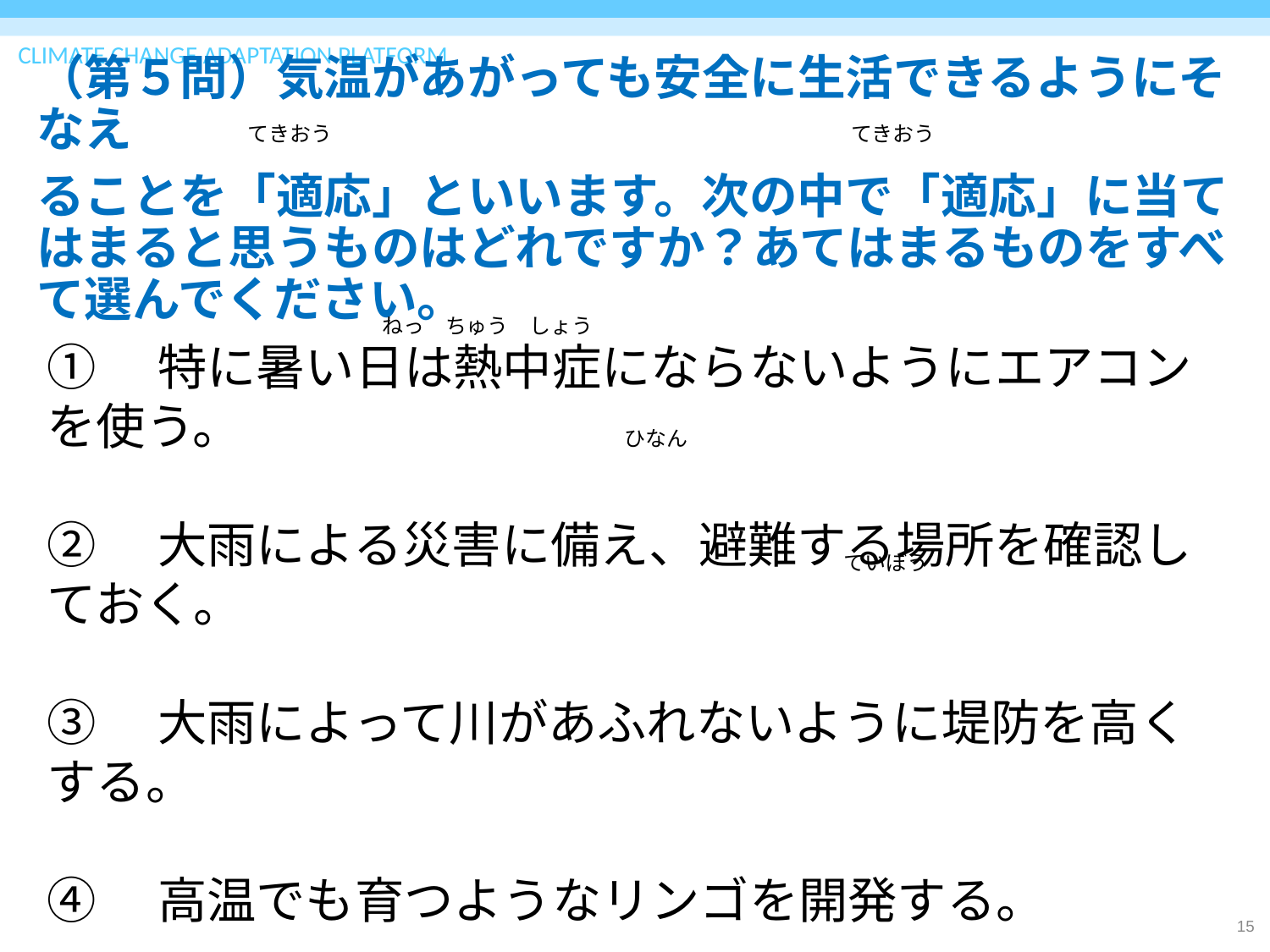

# （第５問）気温があがっても安全に生活できるようにそなえ ることを「適応」といいます。次の中で「適応」に当てはまると思うものはどれですか？あてはまるものをすべて選んでください。
てきおう
てきおう
ねっ　ちゅう　しょう
①　特に暑い日は熱中症にならないようにエアコンを使う。

②　大雨による災害に備え、避難する場所を確認しておく。

③　大雨によって川があふれないように堤防を高くする。

④　高温でも育つようなリンゴを開発する。
ひなん
ていぼう
15